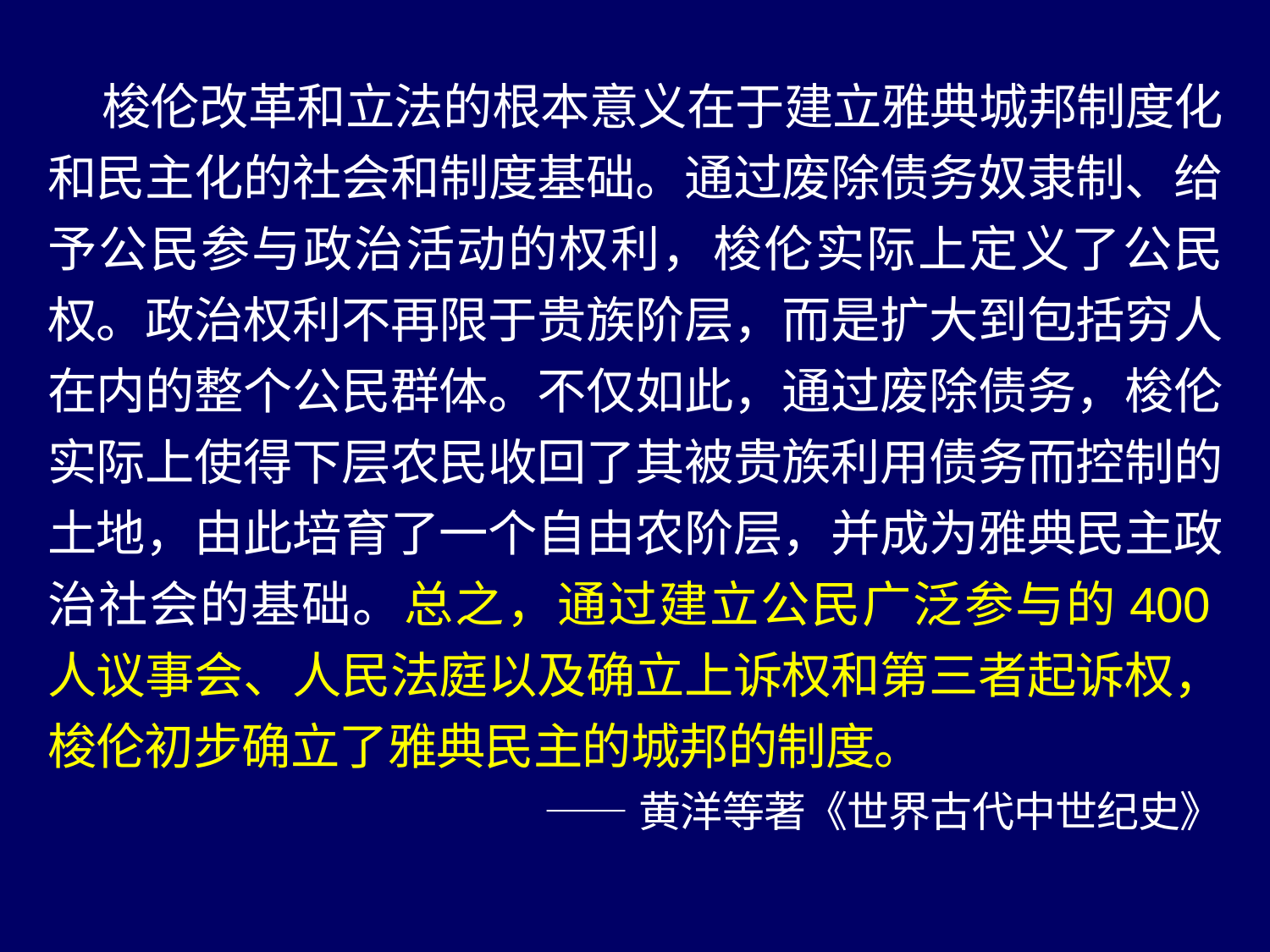

梭伦改革和立法的根本意义在于建立雅典城邦制度化和民主化的社会和制度基础。通过废除债务奴隶制、给予公民参与政治活动的权利，梭伦实际上定义了公民权。政治权利不再限于贵族阶层，而是扩大到包括穷人在内的整个公民群体。不仅如此，通过废除债务，梭伦实际上使得下层农民收回了其被贵族利用债务而控制的土地，由此培育了一个自由农阶层，并成为雅典民主政治社会的基础。总之，通过建立公民广泛参与的400人议事会、人民法庭以及确立上诉权和第三者起诉权，梭伦初步确立了雅典民主的城邦的制度。
——黄洋等著《世界古代中世纪史》